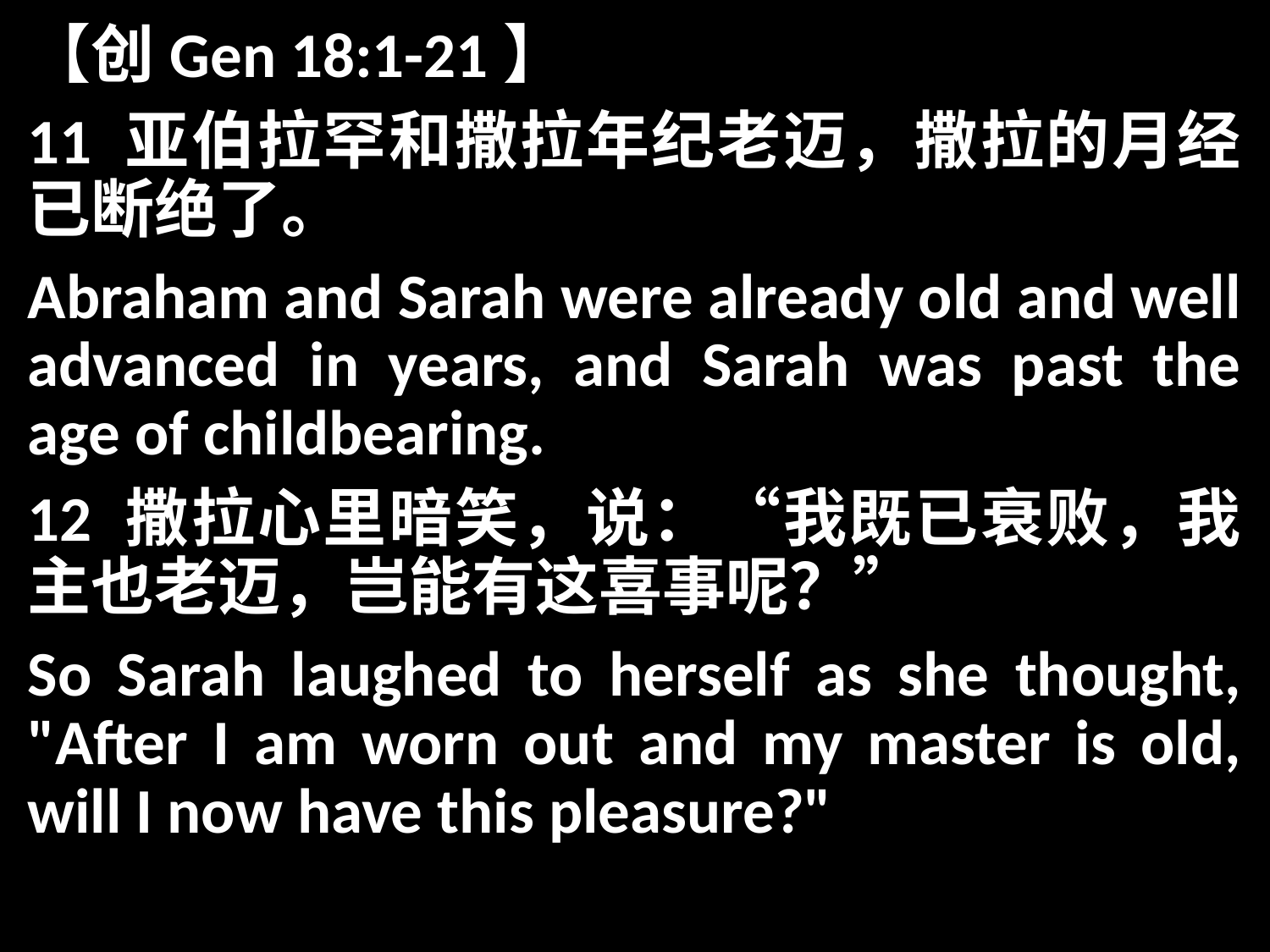

【创Gen 18:1-21】
11 亚伯拉罕和撒拉年纪老迈，撒拉的月经已断绝了。
Abraham and Sarah were already old and well advanced in years, and Sarah was past the age of childbearing.
12 撒拉心里暗笑，说：“我既已衰败，我主也老迈，岂能有这喜事呢？”
So Sarah laughed to herself as she thought, "After I am worn out and my master is old, will I now have this pleasure?"